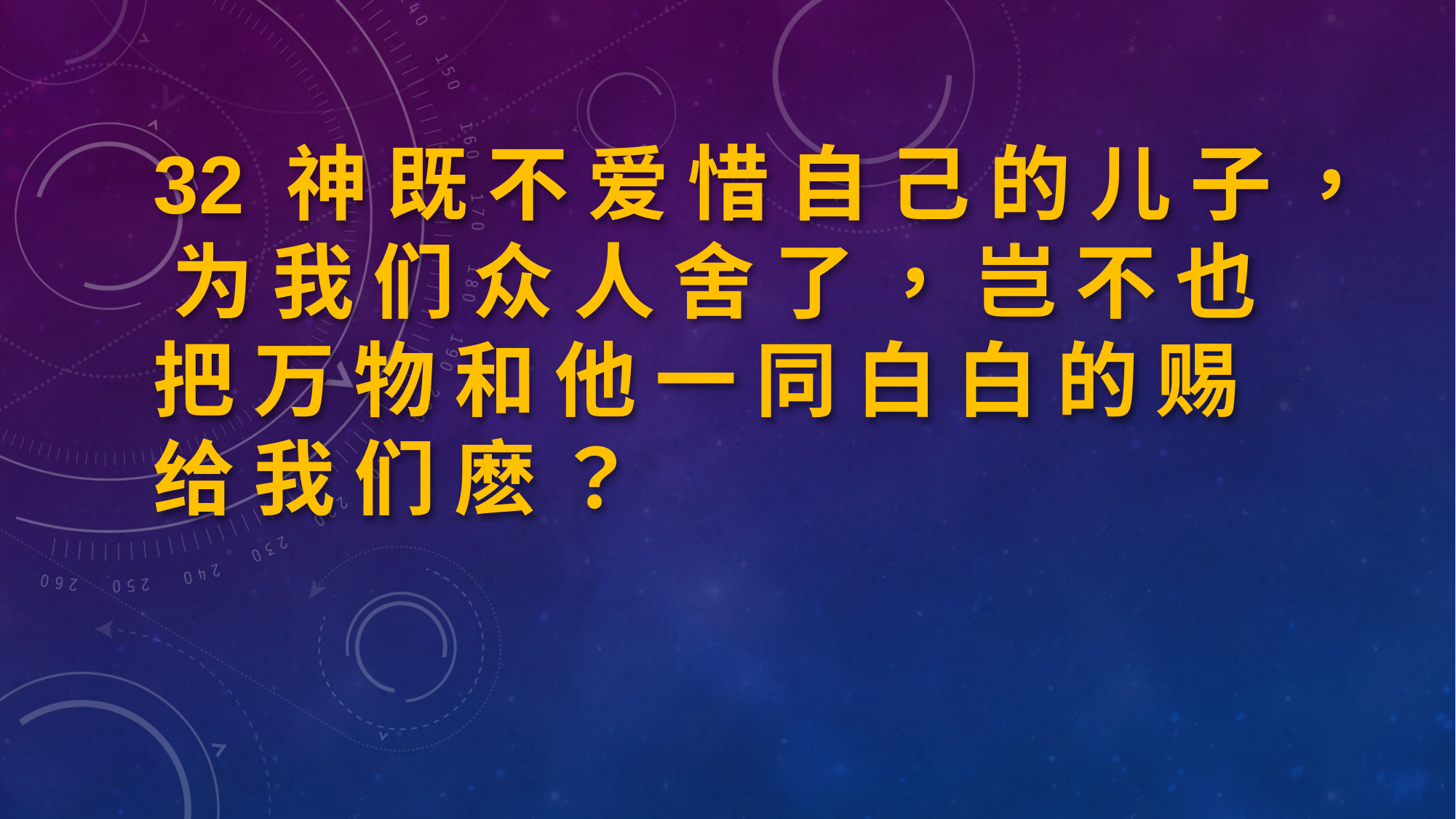

32 神 既 不 爱 惜 自 己 的 儿 子 ， 为 我 们 众 人 舍 了 ， 岂 不 也 把 万 物 和 他 一 同 白 白 的 赐 给 我 们 麽 ？